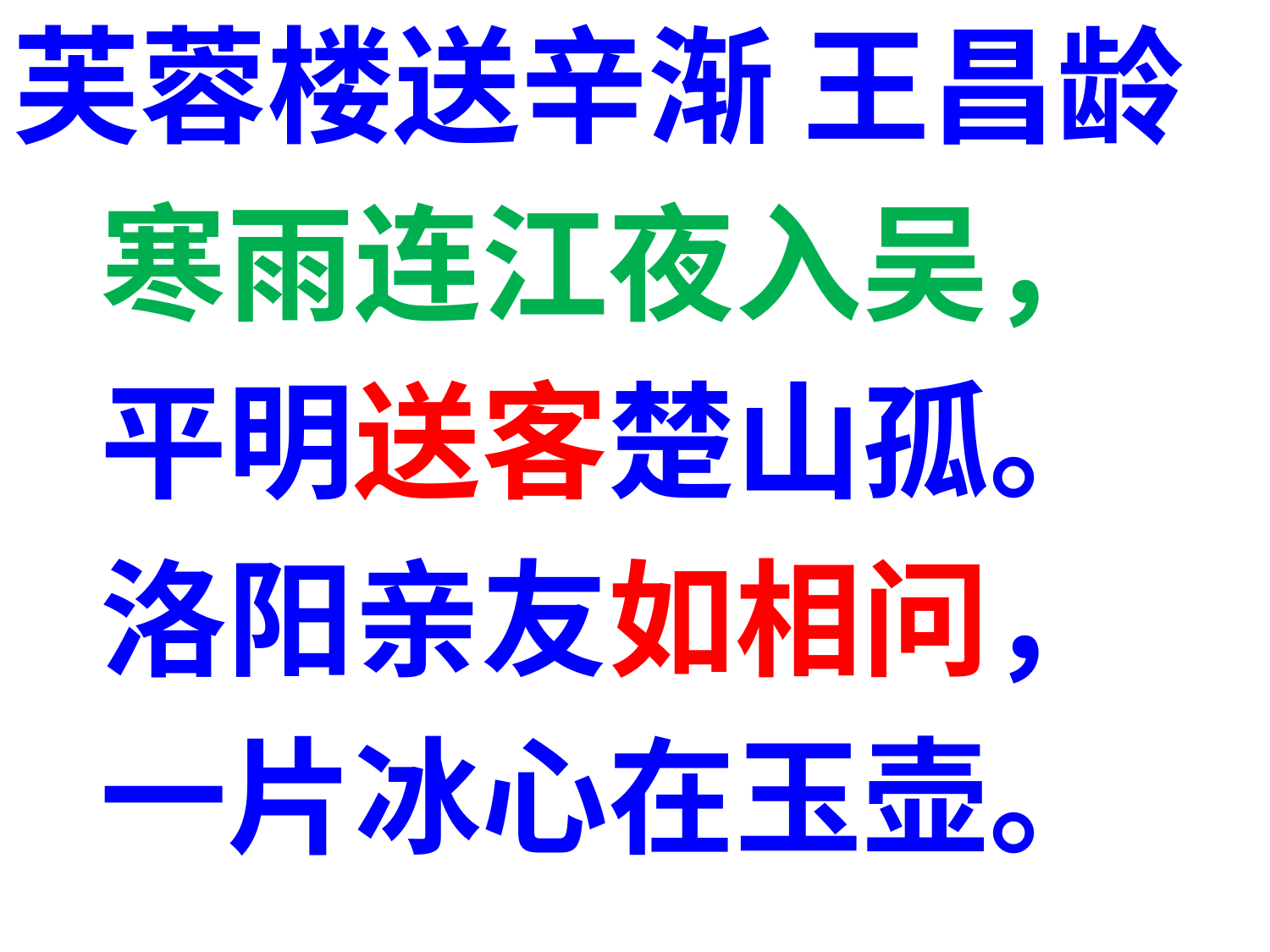

芙蓉楼送辛渐 王昌龄
  寒雨连江夜入吴，
  平明送客楚山孤。
  洛阳亲友如相问，
  一片冰心在玉壶。